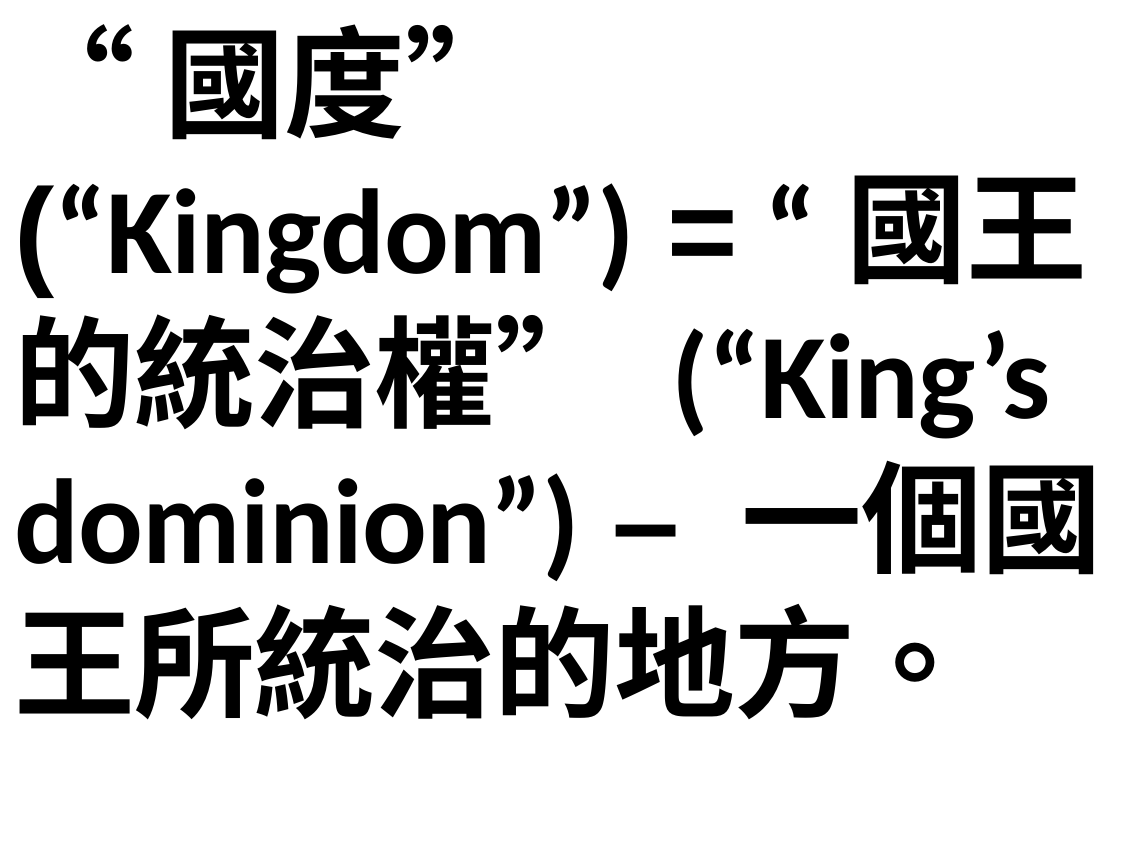

“國度” (“Kingdom”) = “國王的統治權” (“King’s dominion”) – 一個國王所統治的地方。